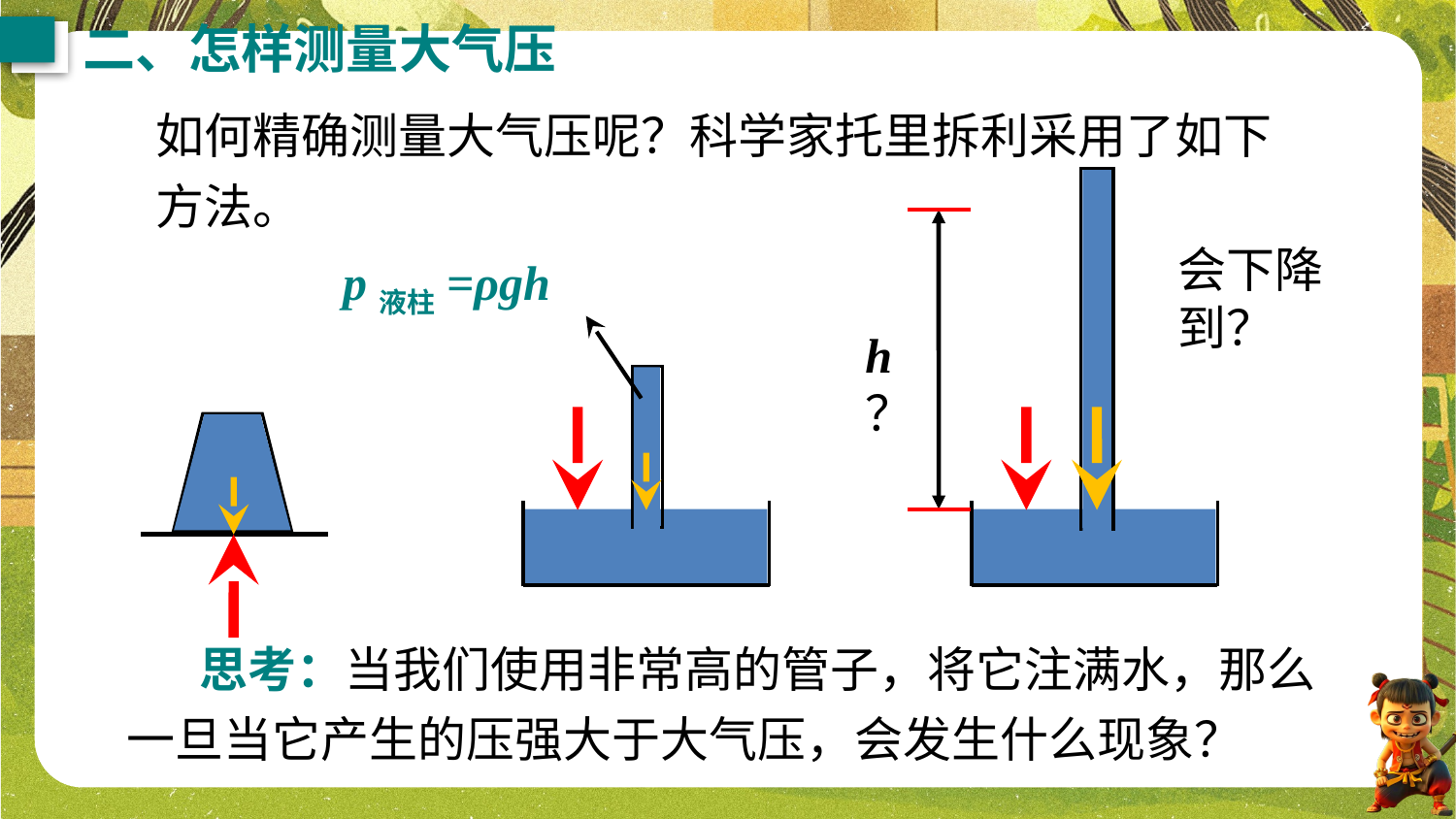

二、怎样测量大气压

如何精确测量大气压呢？科学家托里拆利采用了如下方法。

h？
会下降到？
p液柱=ρgh

思考：当我们使用非常高的管子，将它注满水，那么一旦当它产生的压强大于大气压，会发生什么现象？